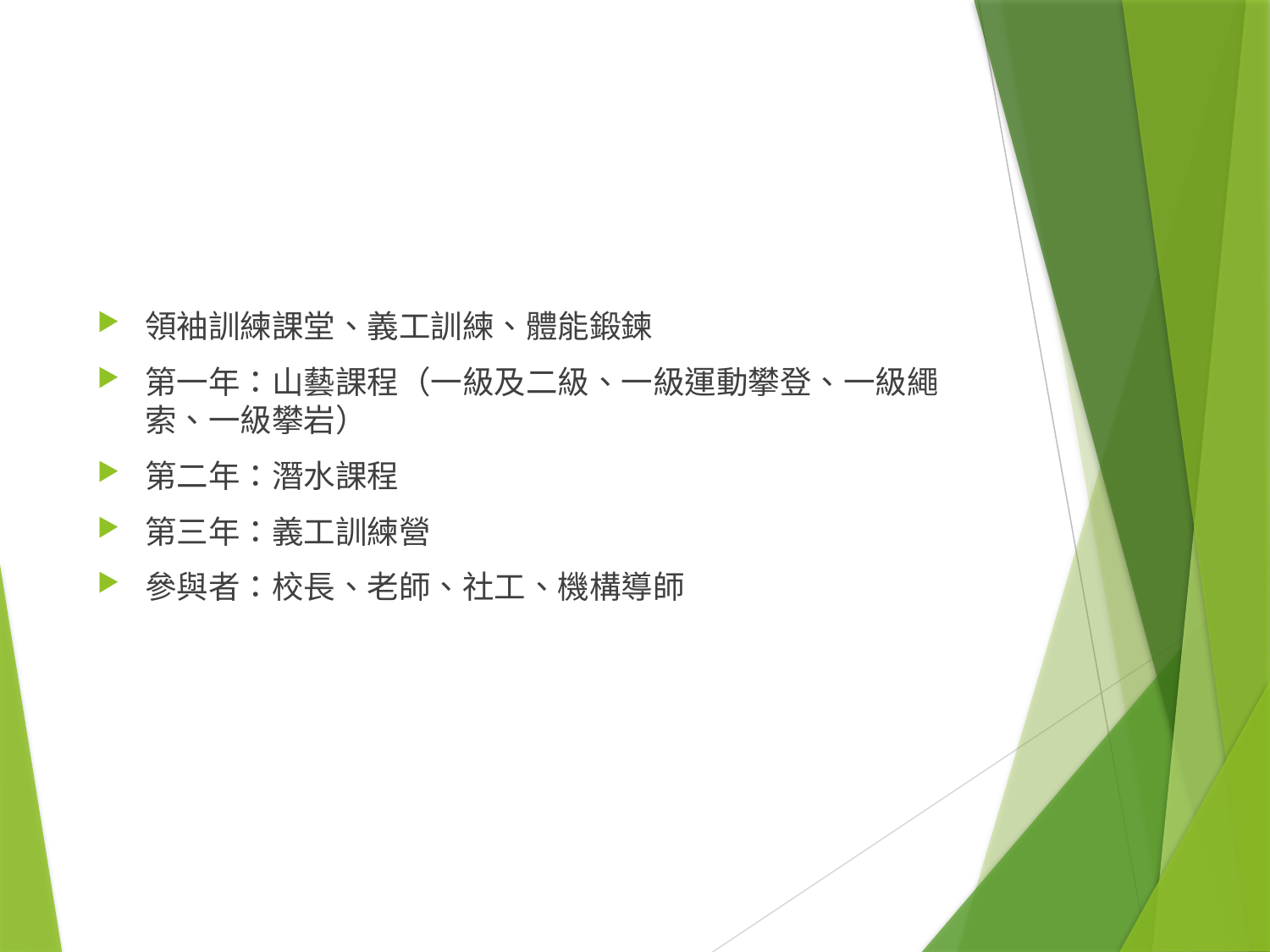

領袖訓練課堂、義工訓練、體能鍛鍊
第一年：山藝課程（一級及二級、一級運動攀登、一級繩索、一級攀岩）
第二年：潛水課程
第三年：義工訓練營
參與者：校長、老師、社工、機構導師